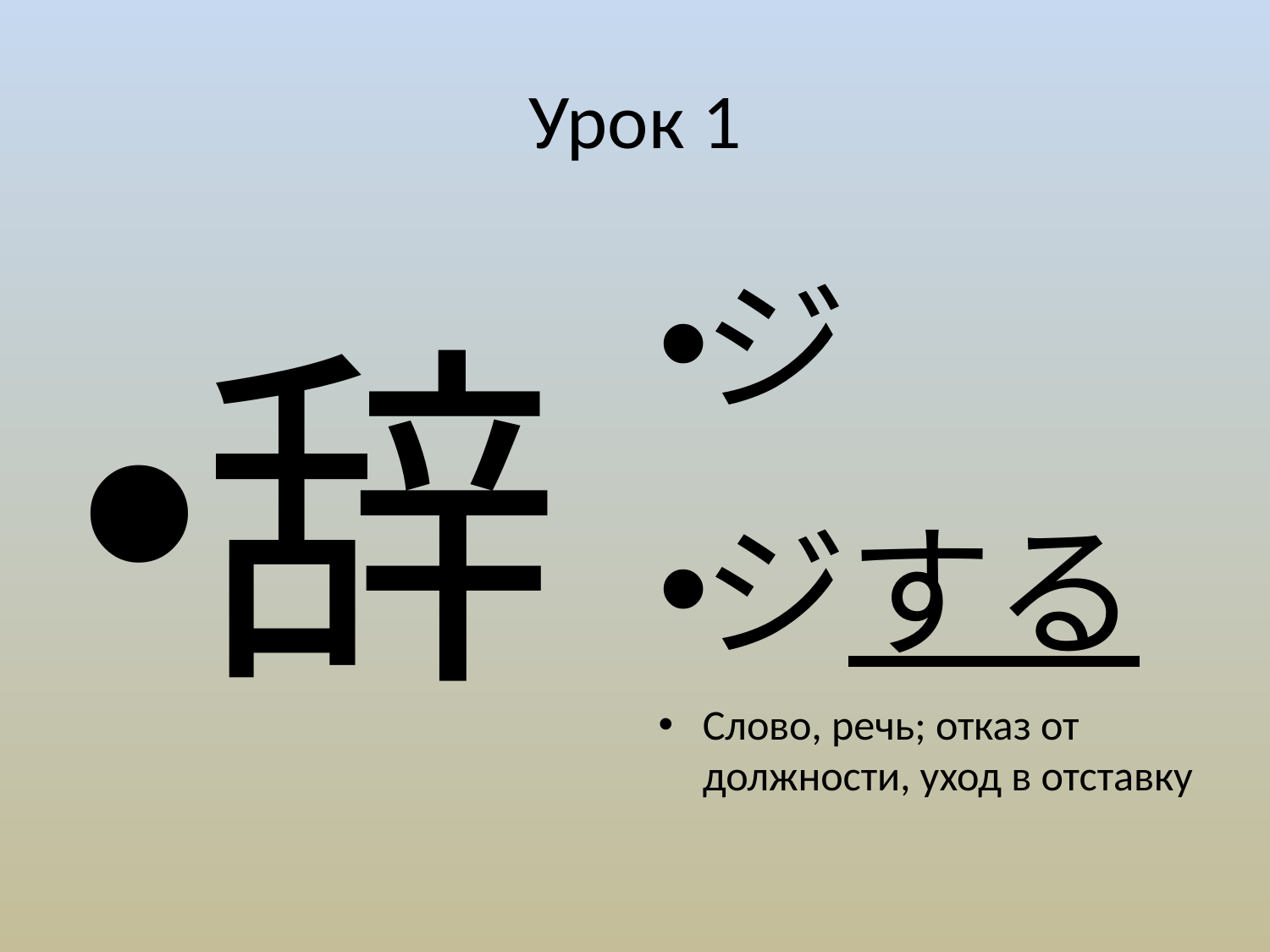

# Урок 1
辞

ジ
ジする
Слово, речь; отказ от должности, уход в отставку